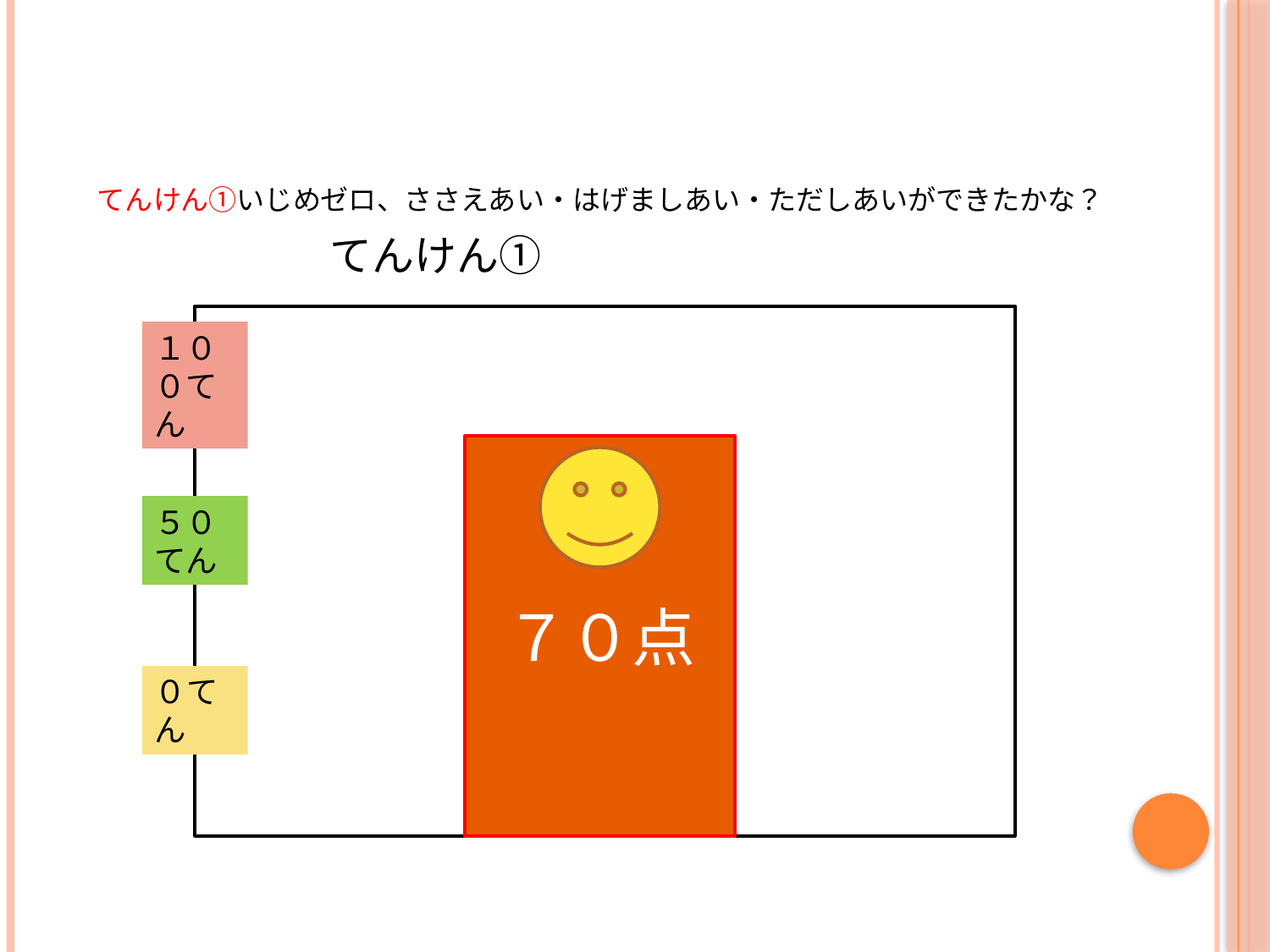

# てんけん①いじめゼロ、ささえあい・はげましあい・ただしあいができたかな？
　　　　　　てんけん①

１００てん
７０点

５０てん
０てん